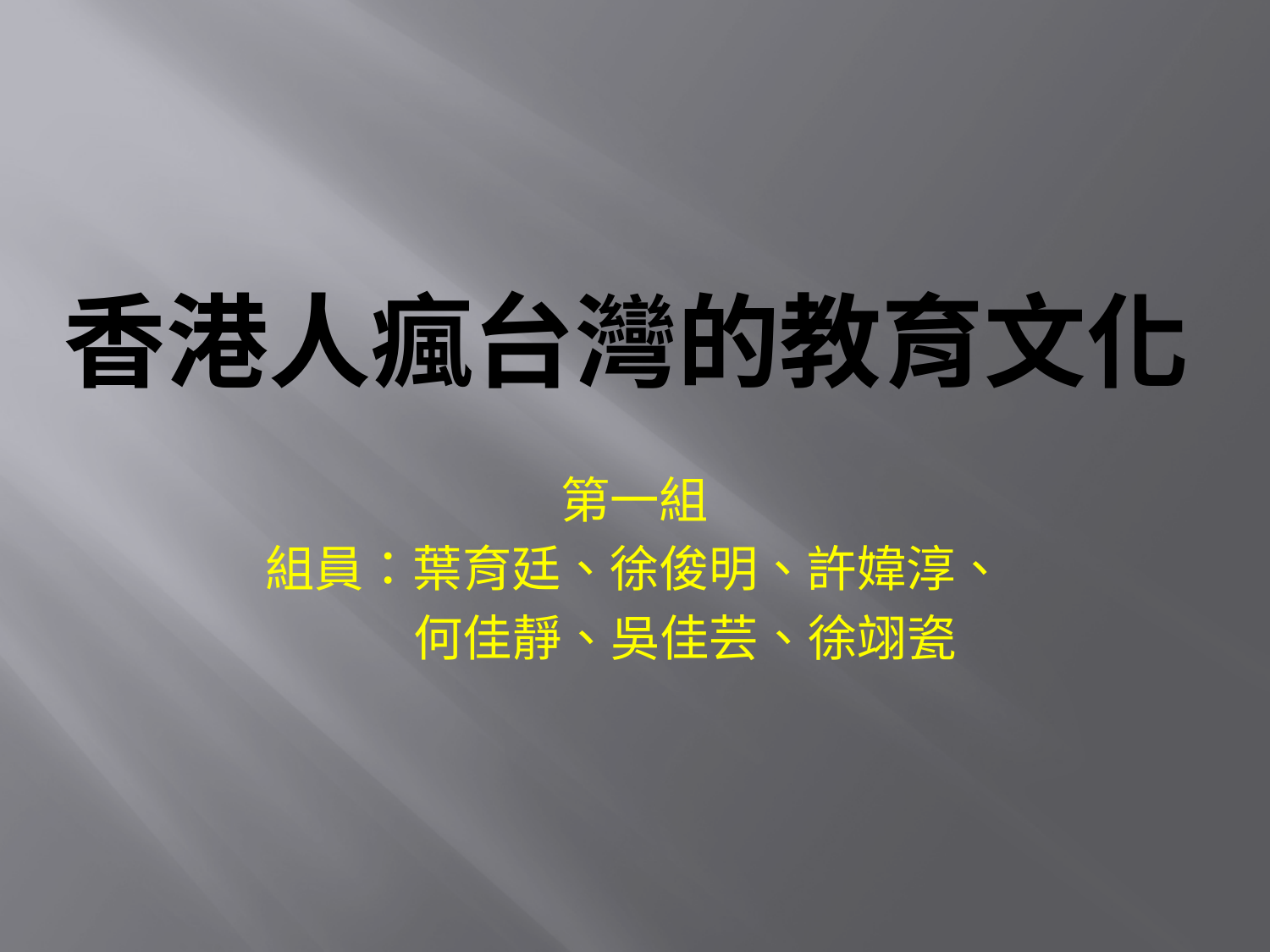

# 香港人瘋台灣的教育文化
第一組
組員：葉育廷、徐俊明、許媁淳、
        何佳靜、吳佳芸、徐翊瓷